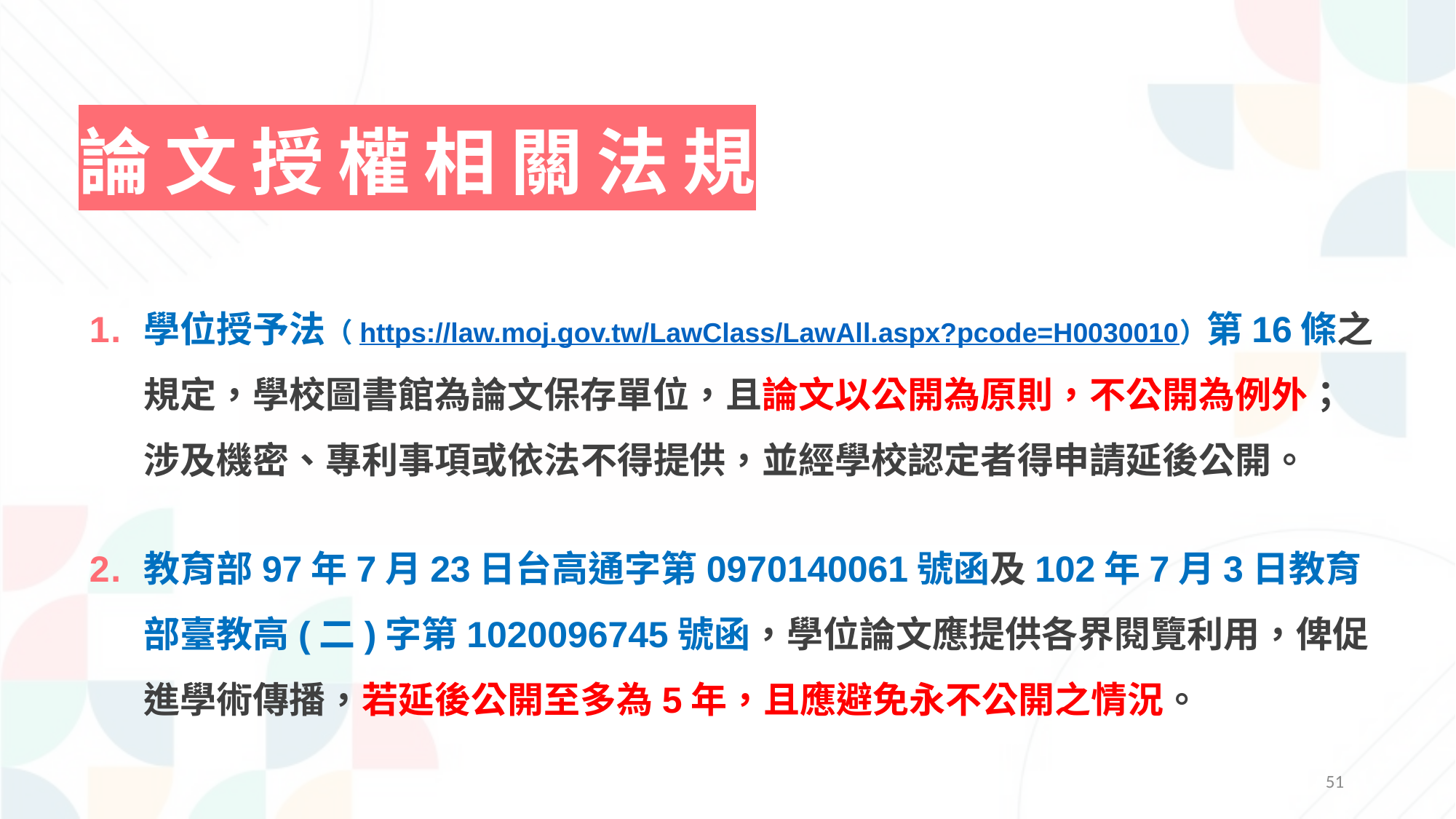

論文授權相關法規
學位授予法（https://law.moj.gov.tw/LawClass/LawAll.aspx?pcode=H0030010）第16條之規定，學校圖書館為論文保存單位，且論文以公開為原則，不公開為例外；涉及機密、專利事項或依法不得提供，並經學校認定者得申請延後公開。

教育部97年7月23日台高通字第0970140061號函及102年7月3日教育部臺教高(二)字第1020096745號函，學位論文應提供各界閱覽利用，俾促進學術傳播，若延後公開至多為5年，且應避免永不公開之情況。

51